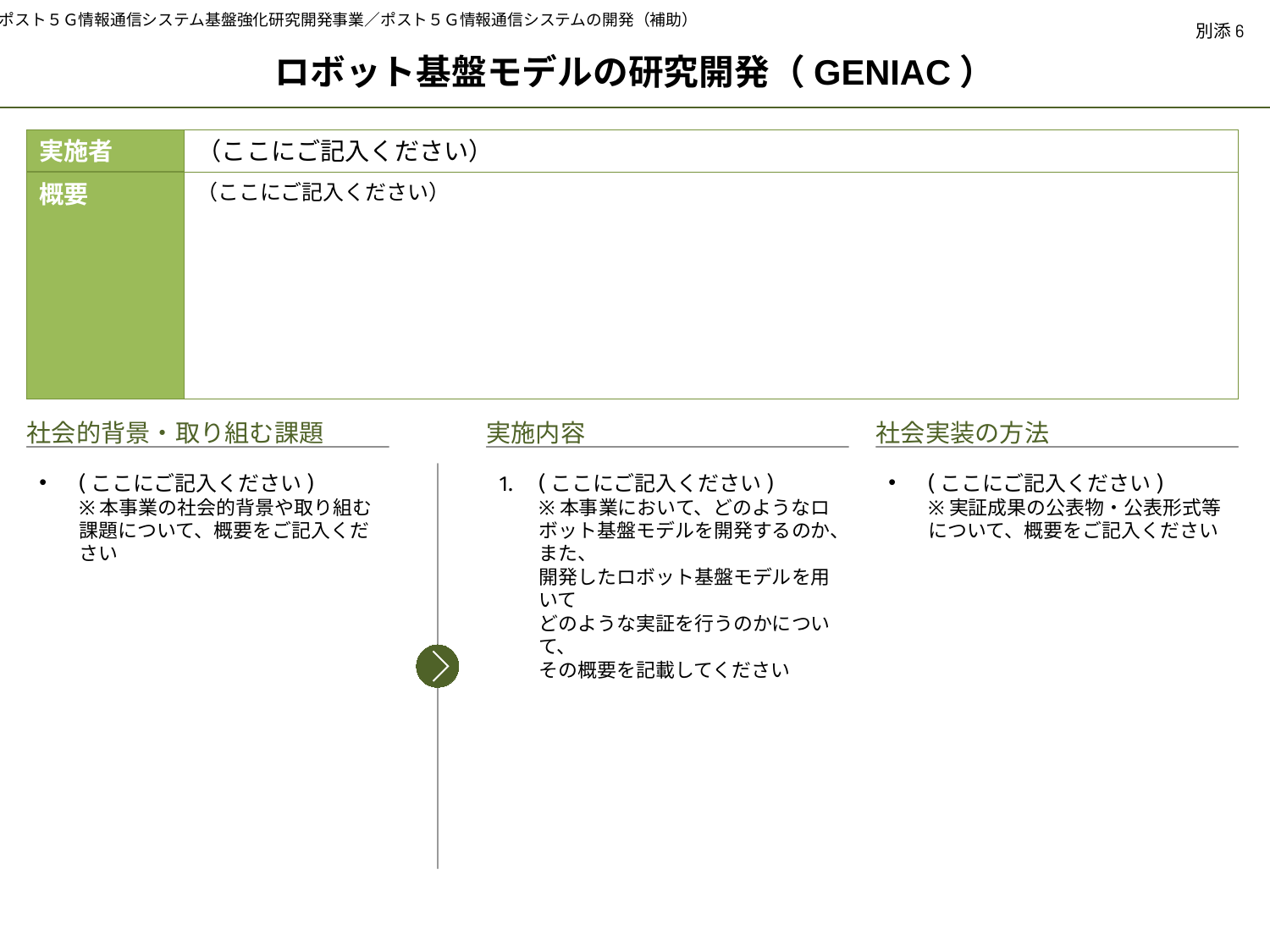

ポスト５Ｇ情報通信システム基盤強化研究開発事業／ポスト５Ｇ情報通信システムの開発（補助）
別添6
ロボット基盤モデルの研究開発（GENIAC）
実施者
（ここにご記入ください）
概要

（ここにご記入ください）
社会的背景・取り組む課題
実施内容
社会実装の方法
(ここにご記入ください)
※本事業の社会的背景や取り組む
課題について、概要をご記入ください

(ここにご記入ください)
※本事業において、どのようなロボット基盤モデルを開発するのか、また、
開発したロボット基盤モデルを用いて
どのような実証を行うのかについて、
その概要を記載してください
(ここにご記入ください)
※実証成果の公表物・公表形式等について、概要をご記入ください